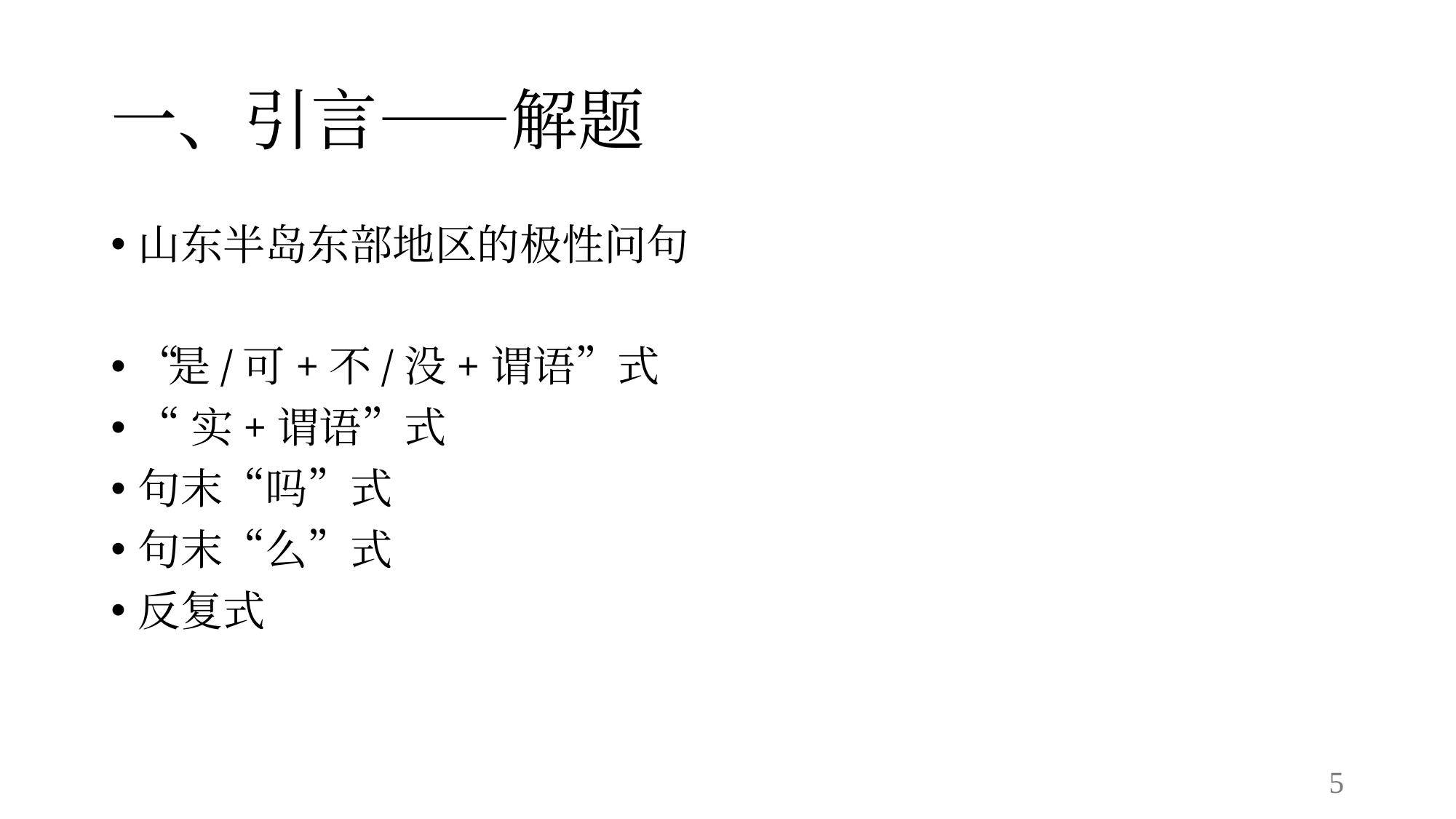

# 一、引言——解题
山东半岛东部地区的极性问句

“是/可+不/没+谓语”式
“实+谓语”式
句末“吗”式
句末“么”式
反复式
5